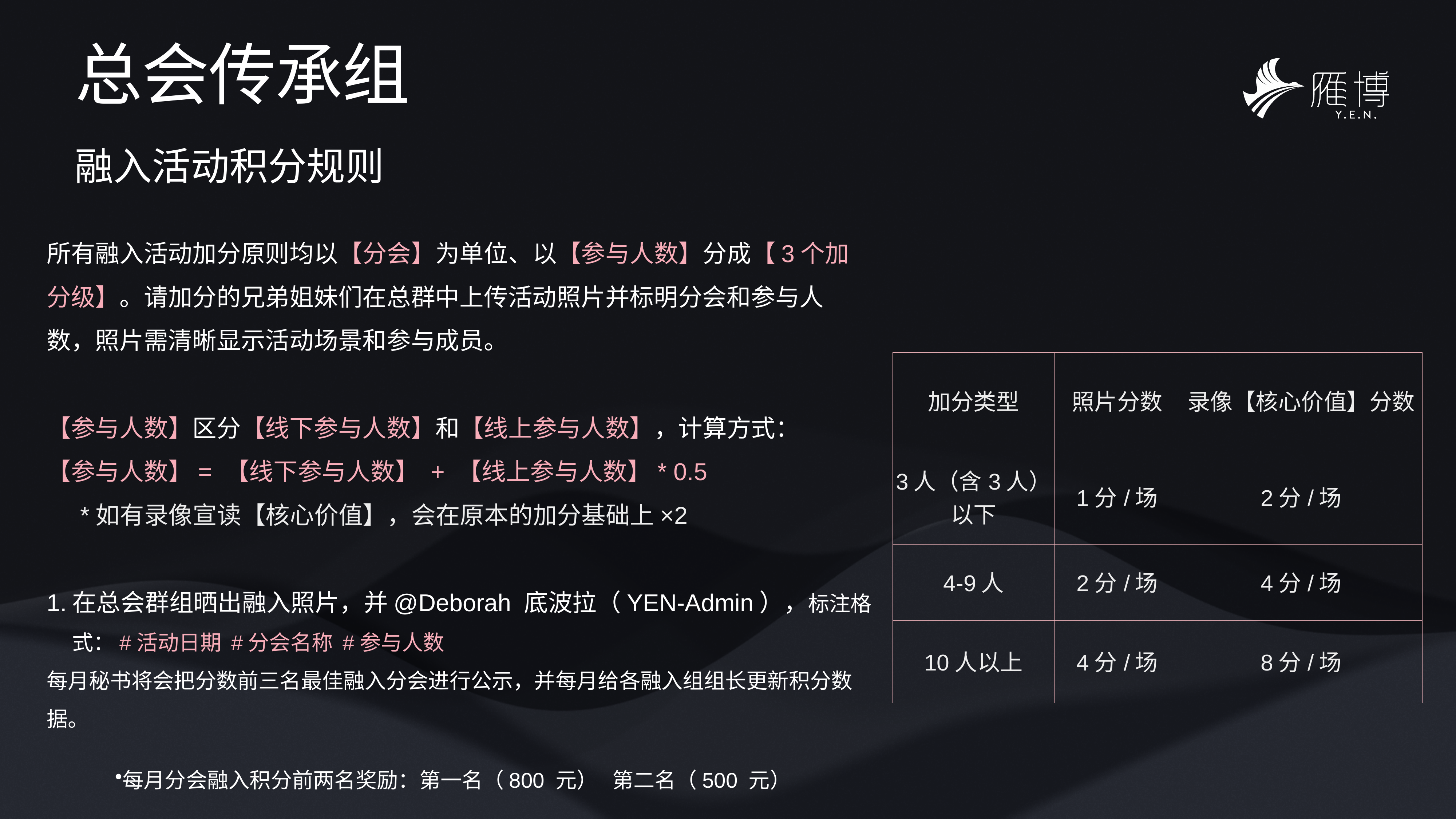

# 总会传承组
融入活动积分规则
所有融入活动加分原则均以【分会】为单位、以【参与人数】分成【3个加分级】。请加分的兄弟姐妹们在总群中上传活动照片并标明分会和参与人数，照片需清晰显示活动场景和参与成员。

【参与人数】区分【线下参与人数】和【线上参与人数】，计算方式：
【参与人数】= 【线下参与人数】 + 【线上参与人数】* 0.5
     *如有录像宣读【核心价值】，会在原本的加分基础上×2

在总会群组晒出融入照片，并@Deborah 底波拉（YEN-Admin），标注格式：#活动日期 #分会名称 #参与人数
每月秘书将会把分数前三名最佳融入分会进行公示，并每月给各融入组组长更新积分数据。
每月分会融入积分前两名奖励：第一名（800 元）   第二名（500 元）
| 加分类型 | 照片分数 | 录像【核心价值】分数 |
| --- | --- | --- |
| 3人（含3人）以下 | 1分/场 | 2分/场 |
| 4-9人 | 2分/场 | 4分/场 |
| 10人以上 | 4分/场 | 8分/场 |